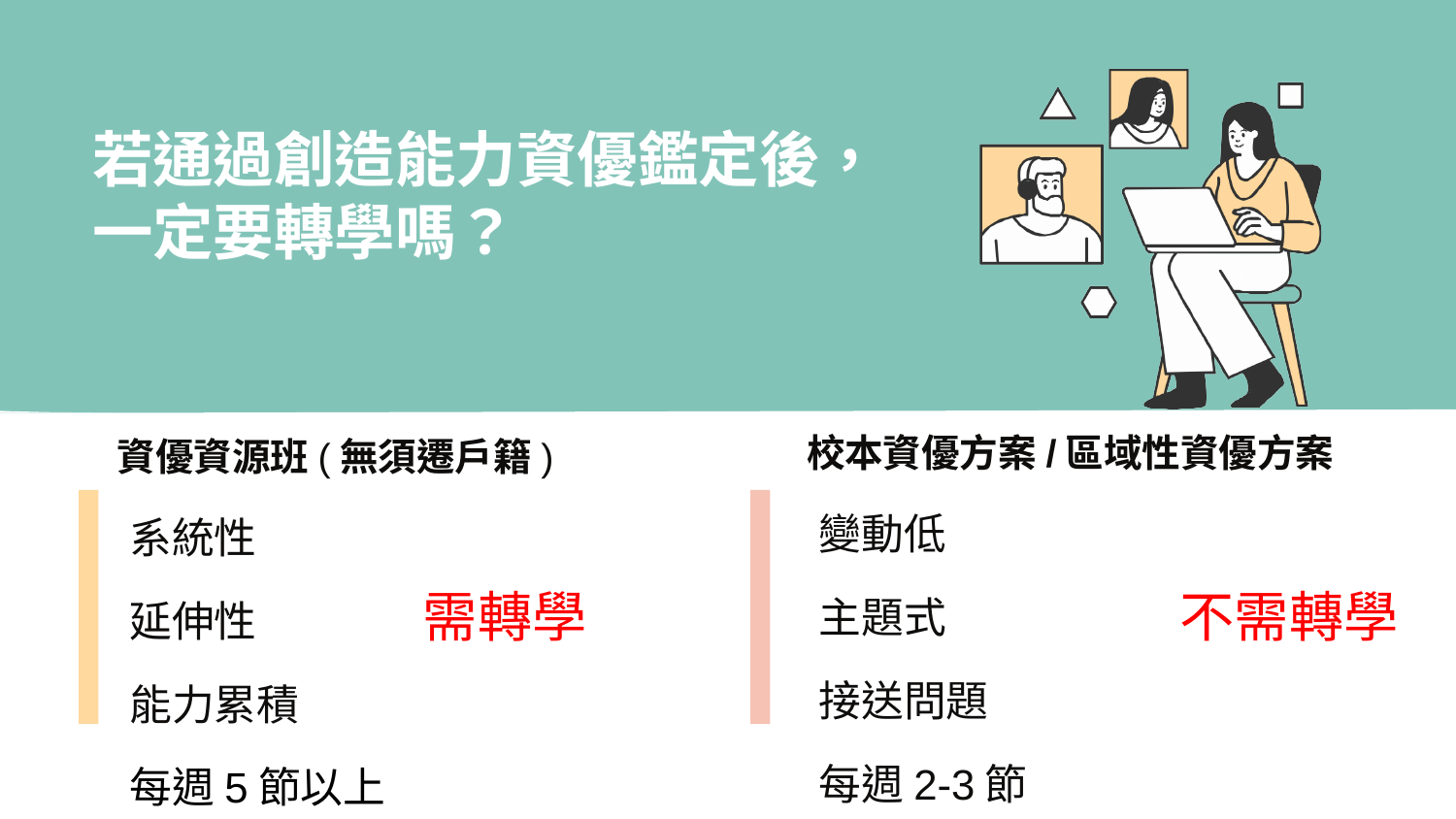

若通過創造能力資優鑑定後，
一定要轉學嗎？
校本資優方案/區域性資優方案
變動低
主題式
接送問題
每週2-3節
資優資源班(無須遷戶籍)
系統性
延伸性
能⼒累積
每週5節以上
需轉學
不需轉學